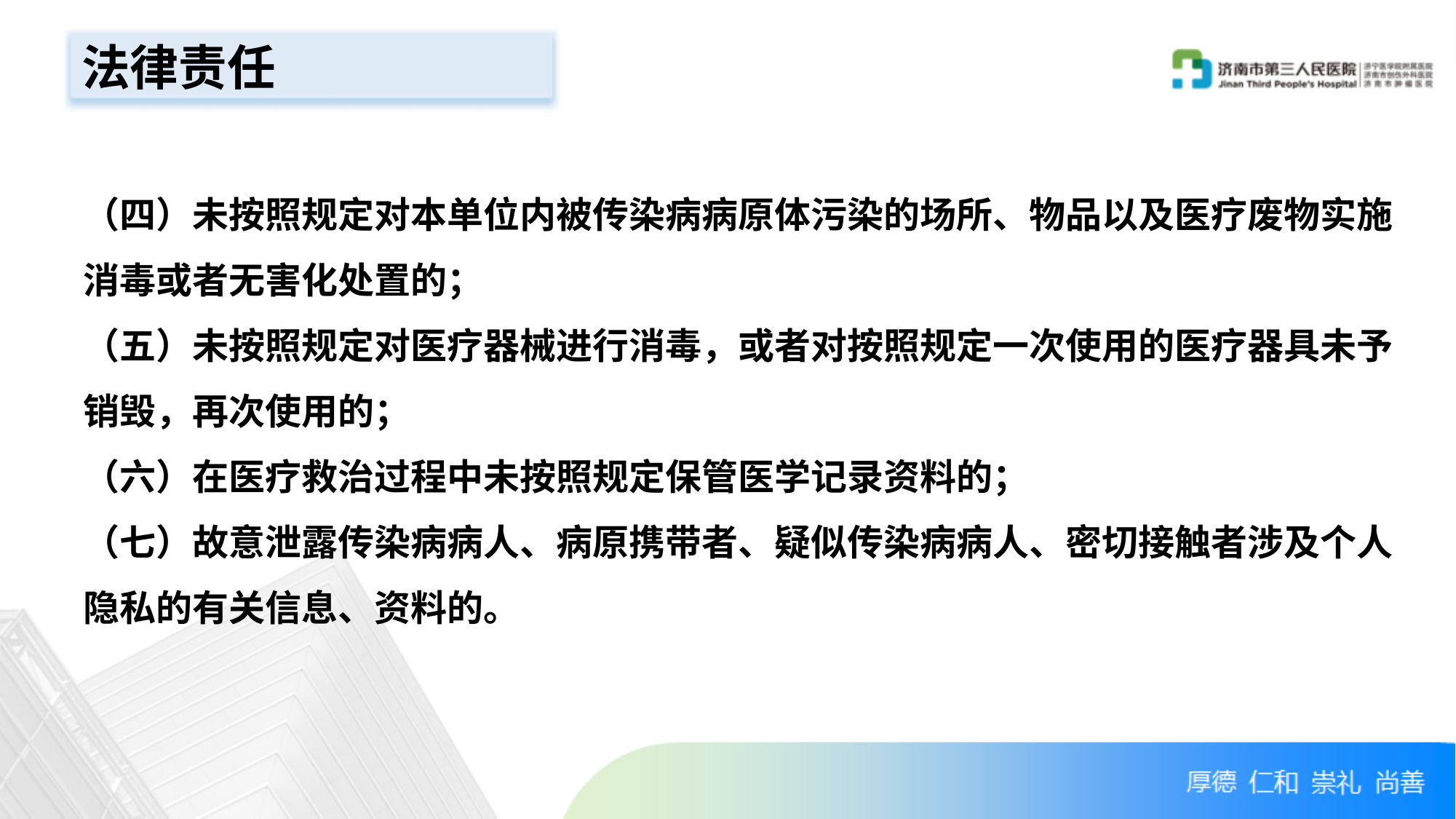

法律责任
（四）未按照规定对本单位内被传染病病原体污染的场所、物品以及医疗废物实施消毒或者无害化处置的；
（五）未按照规定对医疗器械进行消毒，或者对按照规定一次使用的医疗器具未予销毁，再次使用的；
（六）在医疗救治过程中未按照规定保管医学记录资料的；
（七）故意泄露传染病病人、病原携带者、疑似传染病病人、密切接触者涉及个人隐私的有关信息、资料的。